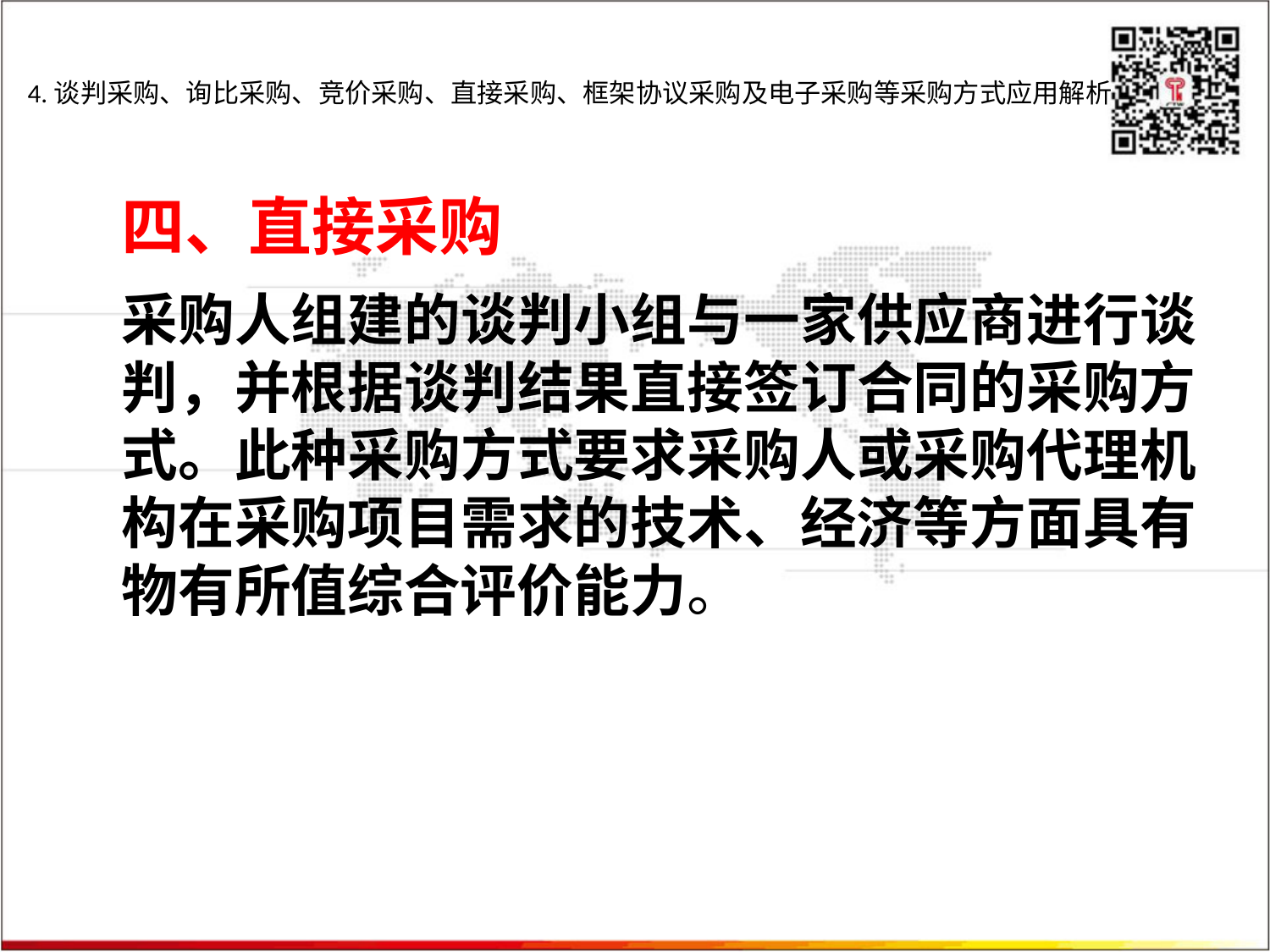

4.谈判采购、询比采购、竞价采购、直接采购、框架协议采购及电子采购等采购方式应用解析
四、直接采购
采购人组建的谈判小组与一家供应商进行谈判，并根据谈判结果直接签订合同的采购方式。此种采购方式要求采购人或采购代理机构在采购项目需求的技术、经济等方面具有物有所值综合评价能力。